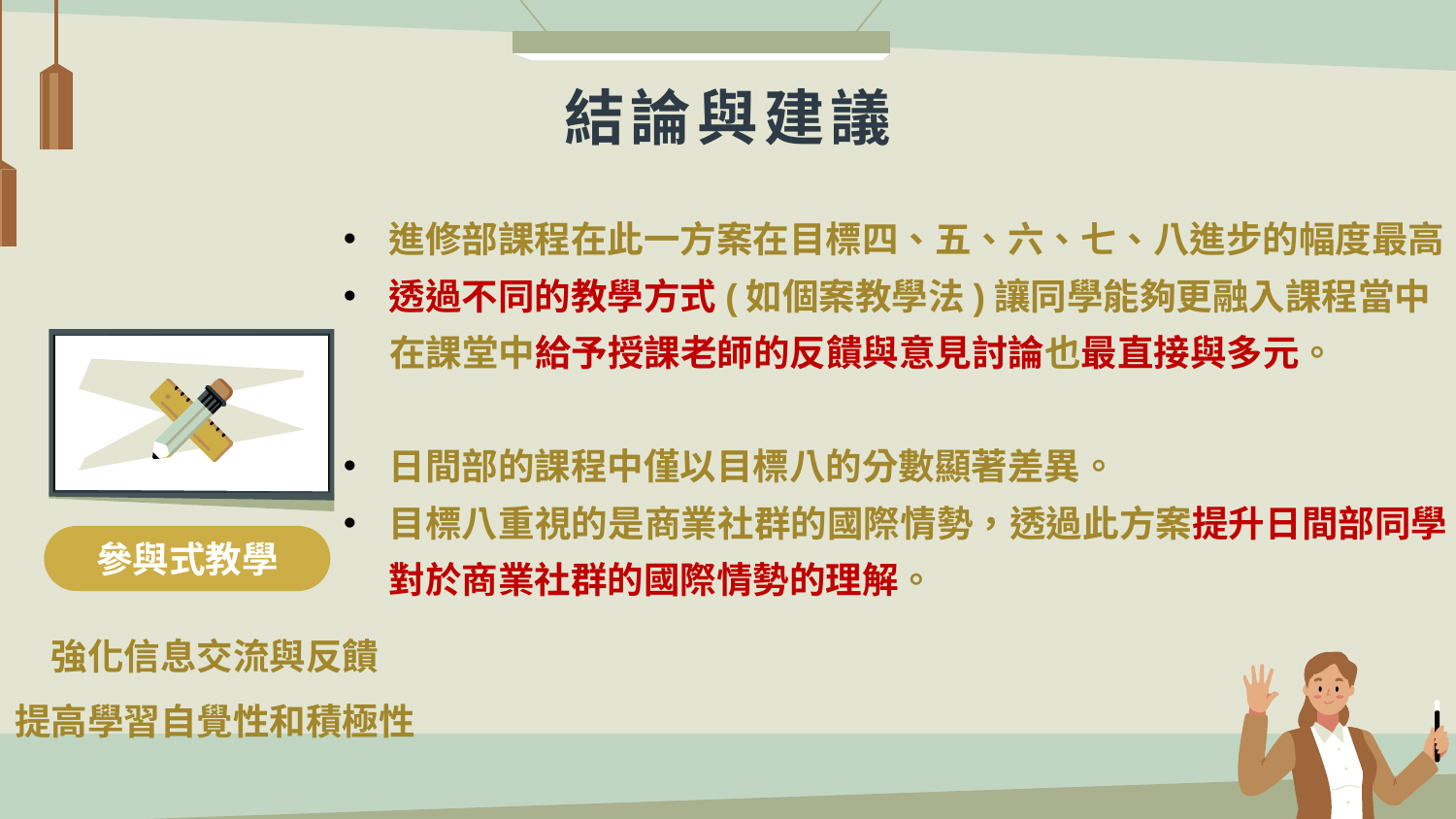

# 結論與建議
進修部課程在此一方案在目標四、五、六、七、八進步的幅度最高
透過不同的教學方式(如個案教學法)讓同學能夠更融入課程當中
在課堂中給予授課老師的反饋與意見討論也最直接與多元。

日間部的課程中僅以目標八的分數顯著差異。
目標八重視的是商業社群的國際情勢，透過此方案提升日間部同學對於商業社群的國際情勢的理解。

參與式教學
強化信息交流與反饋
提高學習自覺性和積極性